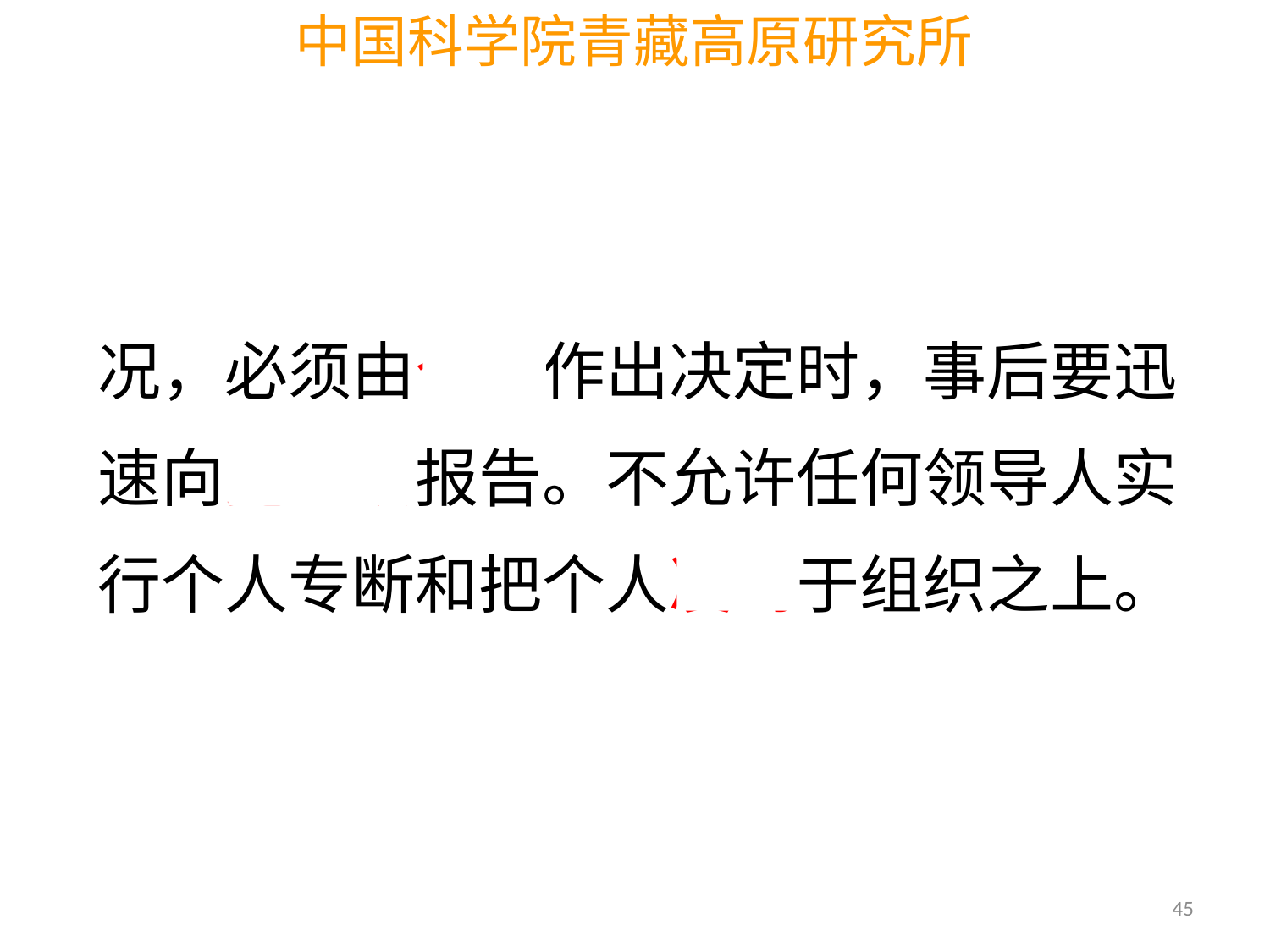

# 况，必须由个人作出决定时，事后要迅速向党组织报告。不允许任何领导人实行个人专断和把个人凌驾于组织之上。

45